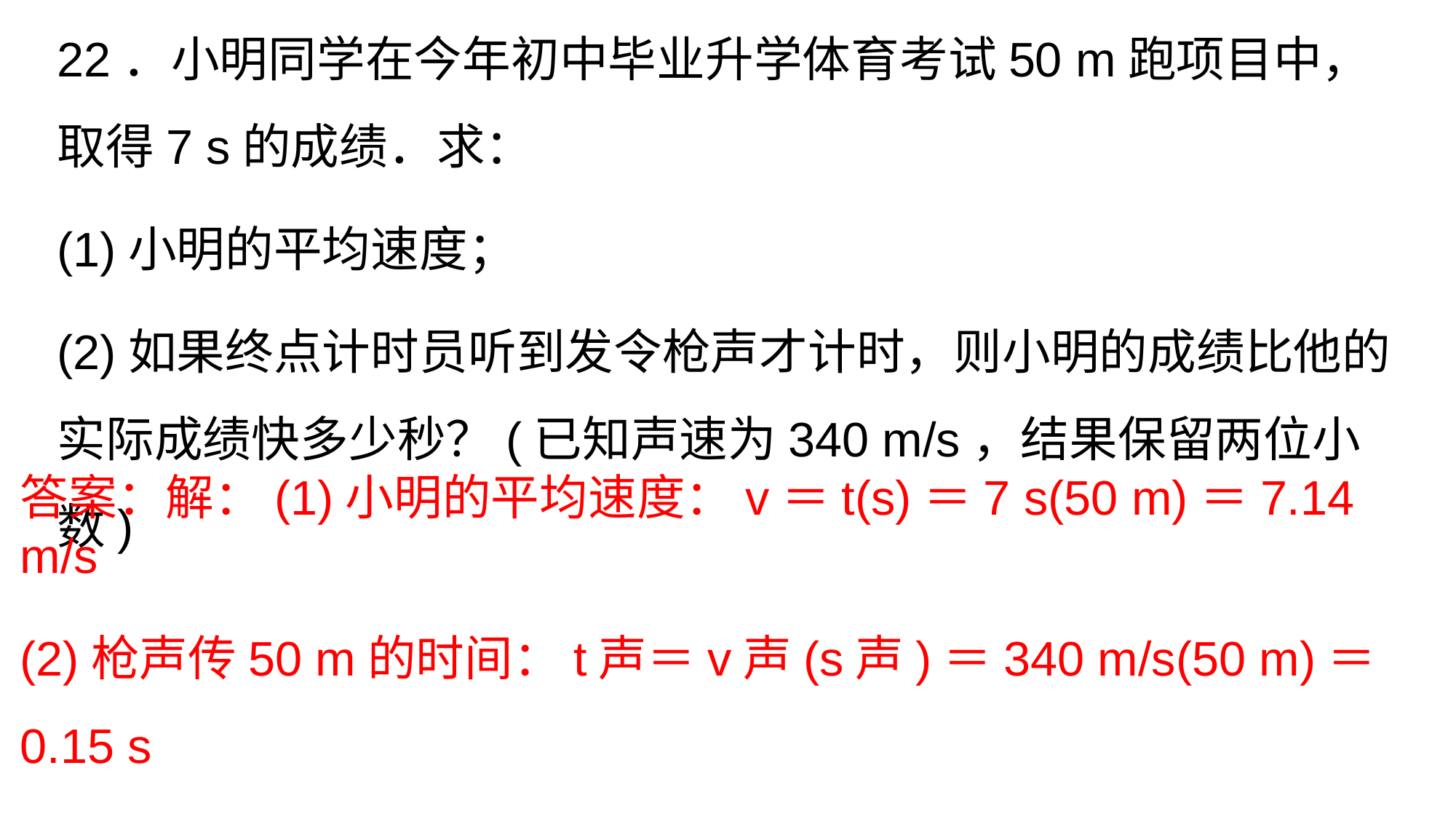

22．小明同学在今年初中毕业升学体育考试50 m跑项目中，取得7 s的成绩．求：
(1)小明的平均速度；
(2)如果终点计时员听到发令枪声才计时，则小明的成绩比他的实际成绩快多少秒？(已知声速为340 m/s，结果保留两位小数)
答案：解：(1)小明的平均速度：v＝t(s)＝7 s(50 m)＝7.14 m/s(2)枪声传50 m的时间：t声＝v声(s声)＝340 m/s(50 m)＝0.15 s
即小明成绩比实际成绩快0.15 s.